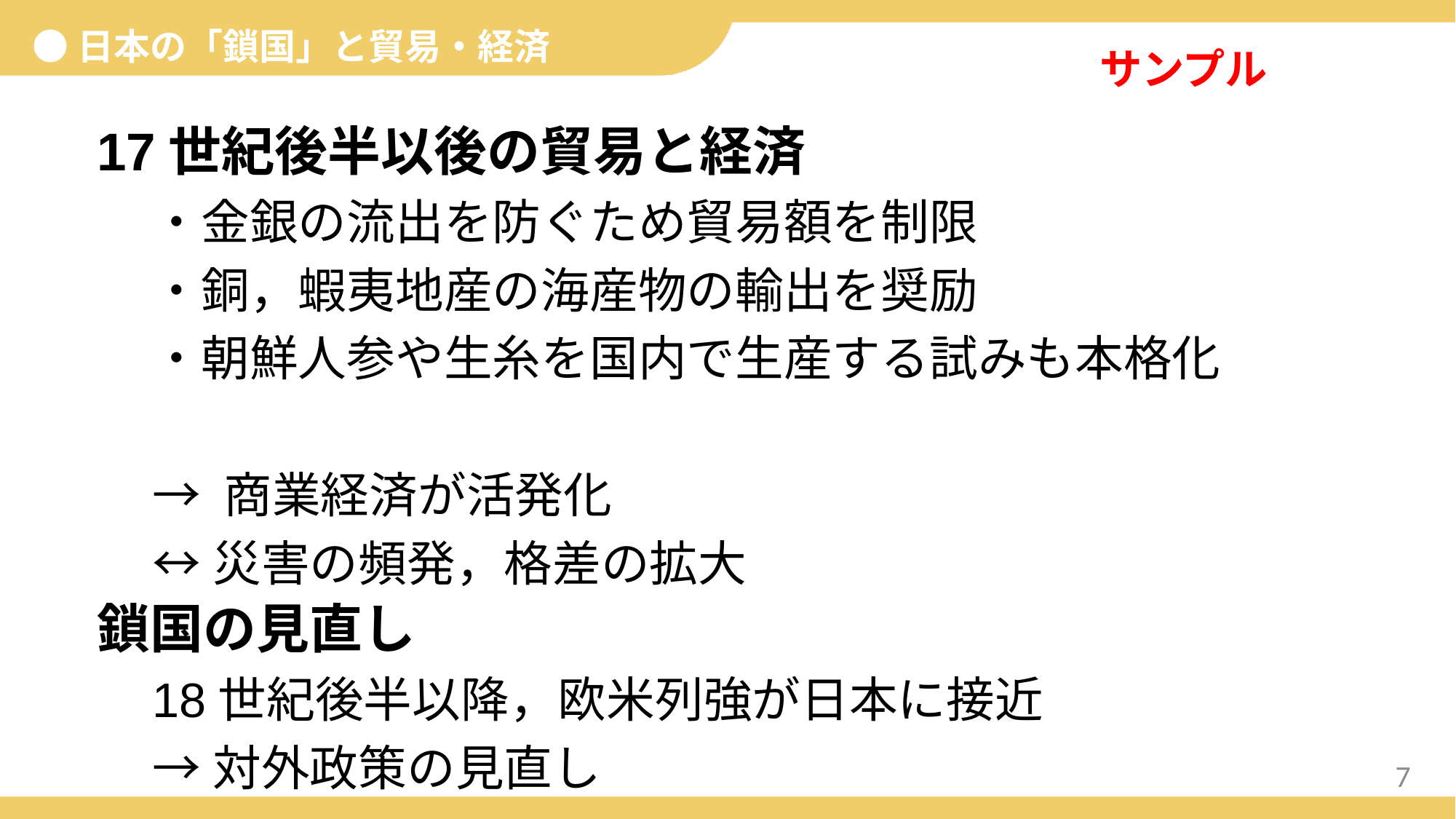

●日本の「鎖国」と貿易・経済
サンプル
17世紀後半以後の貿易と経済
・金銀の流出を防ぐため貿易額を制限
・銅，蝦夷地産の海産物の輸出を奨励
・朝鮮人参や生糸を国内で生産する試みも本格化
→ 商業経済が活発化
↔︎災害の頻発，格差の拡大
鎖国の見直し
18世紀後半以降，欧米列強が日本に接近
→対外政策の見直し